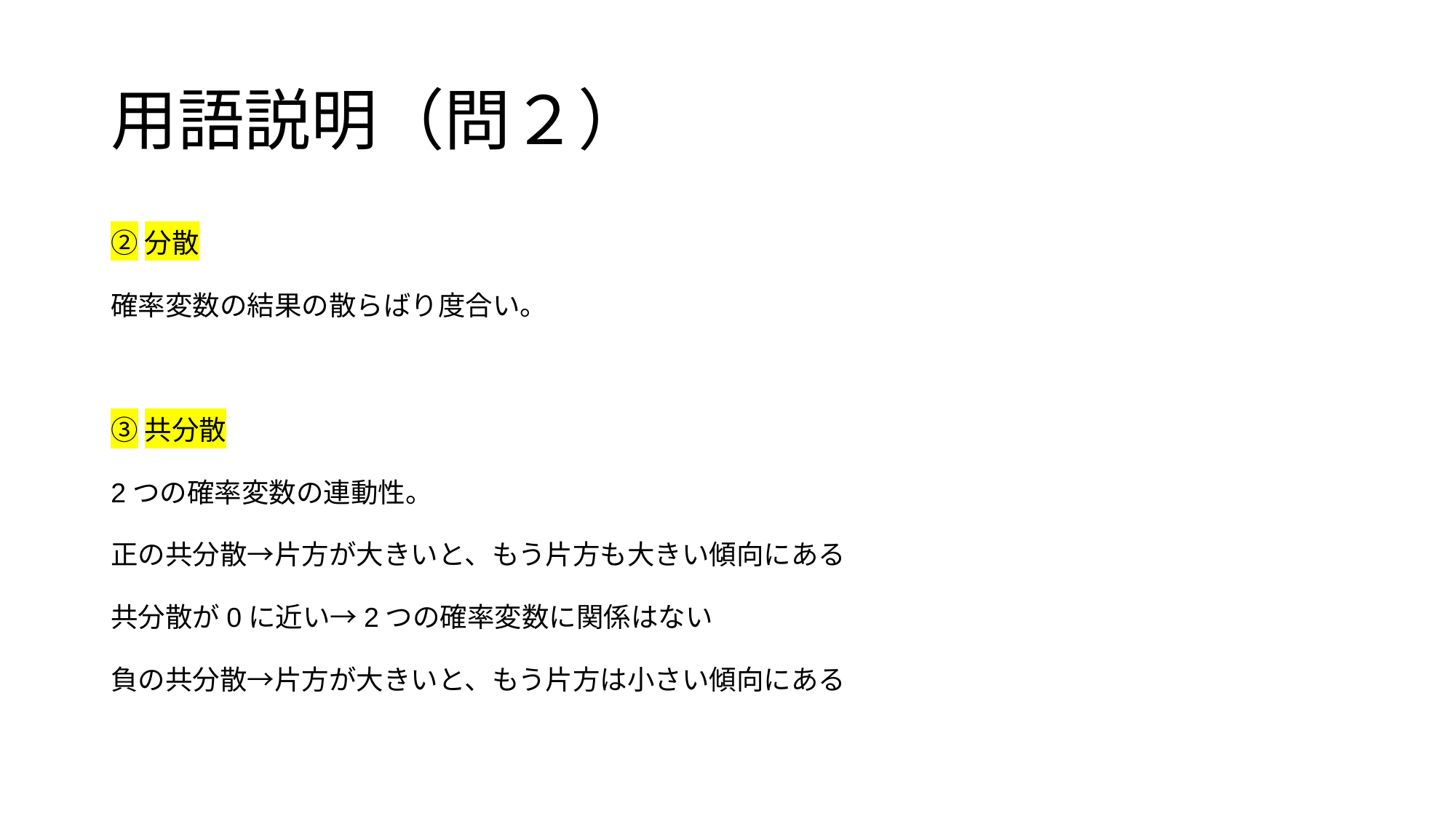

# 用語説明（問２）
②分散
確率変数の結果の散らばり度合い。

③共分散
2つの確率変数の連動性。
正の共分散→片方が大きいと、もう片方も大きい傾向にある
共分散が0に近い→2つの確率変数に関係はない
負の共分散→片方が大きいと、もう片方は小さい傾向にある